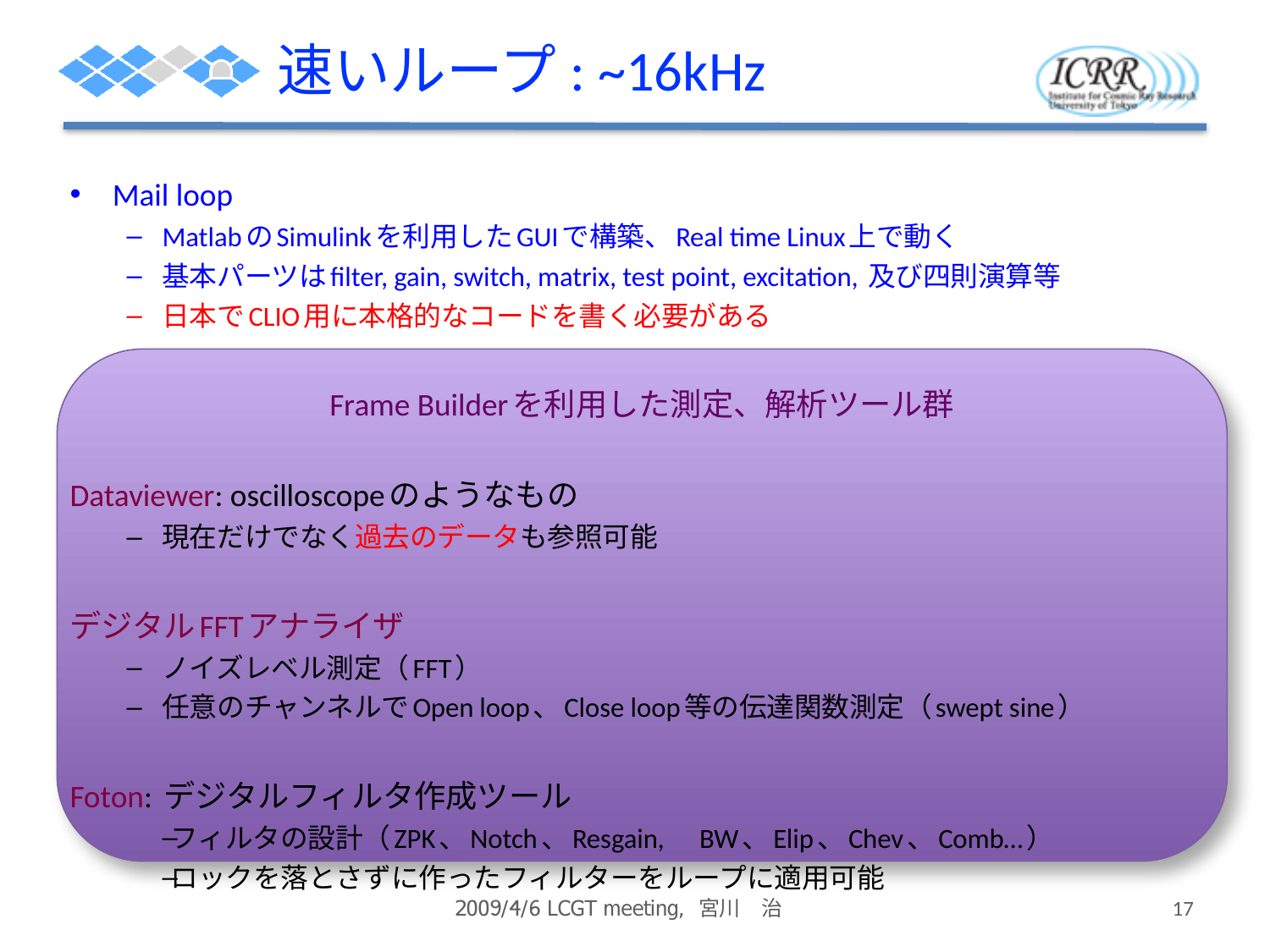

# 速いループ: ~16kHz
Mail loop
MatlabのSimulinkを利用したGUIで構築、Real time Linux上で動く
基本パーツはfilter, gain, switch, matrix, test point, excitation, 及び四則演算等
日本でCLIO用に本格的なコードを書く必要がある

Frame Builderを利用した測定、解析ツール群

Dataviewer: oscilloscopeのようなもの
現在だけでなく過去のデータも参照可能

デジタルFFTアナライザ
ノイズレベル測定（FFT）
任意のチャンネルでOpen loop、Close loop等の伝達関数測定（swept sine）

Foton: デジタルフィルタ作成ツール
フィルタの設計（ZPK、Notch、Resgain,　BW、Elip、Chev、Comb…）
ロックを落とさずに作ったフィルターをループに適用可能

2009/4/6 LCGT meeting,  宮川　治
17